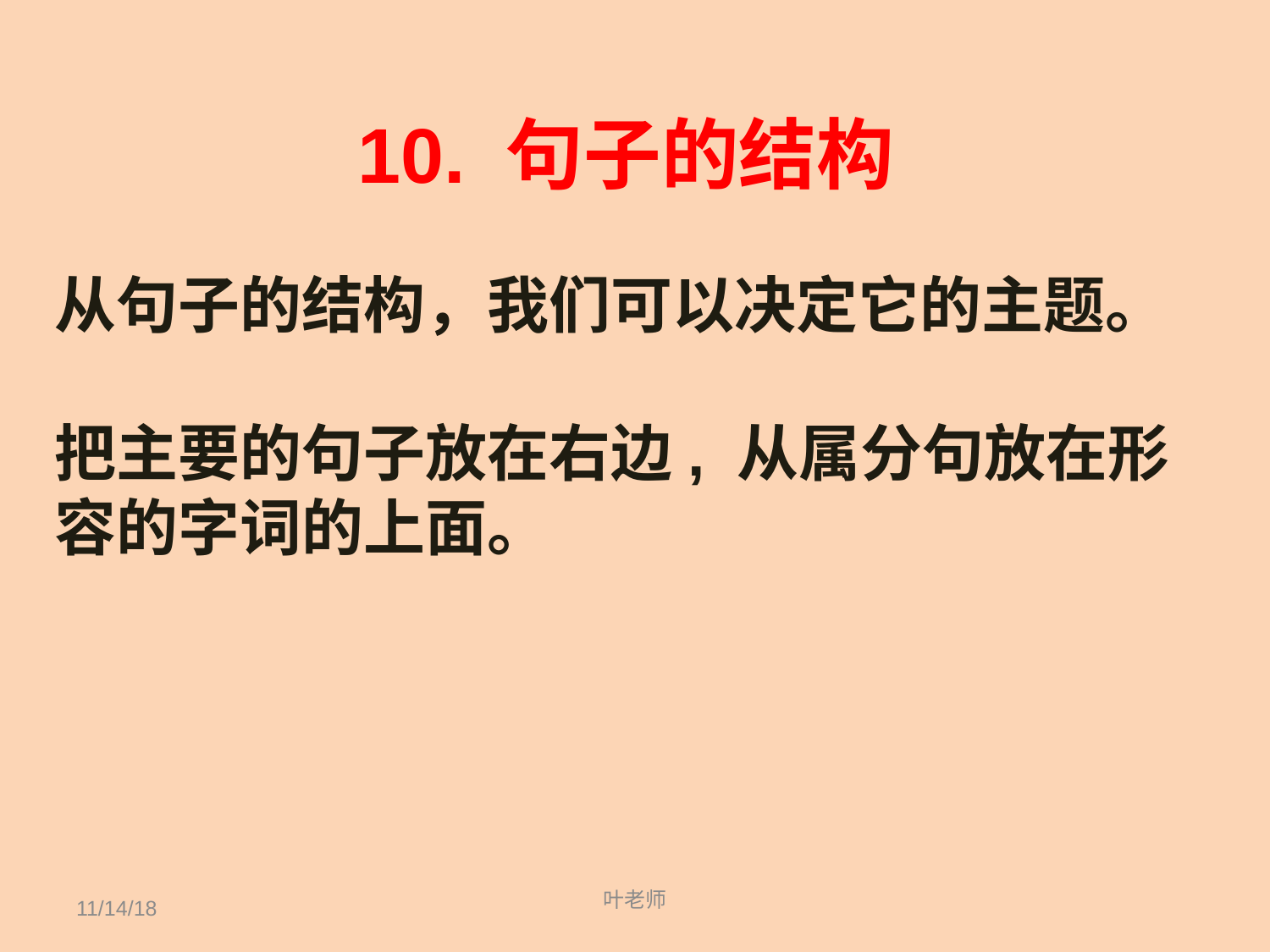

10. 句子的结构

从句子的结构，我们可以决定它的主题。

把主要的句子放在右边, 从属分句放在形容的字词的上面。
叶老师
11/14/18